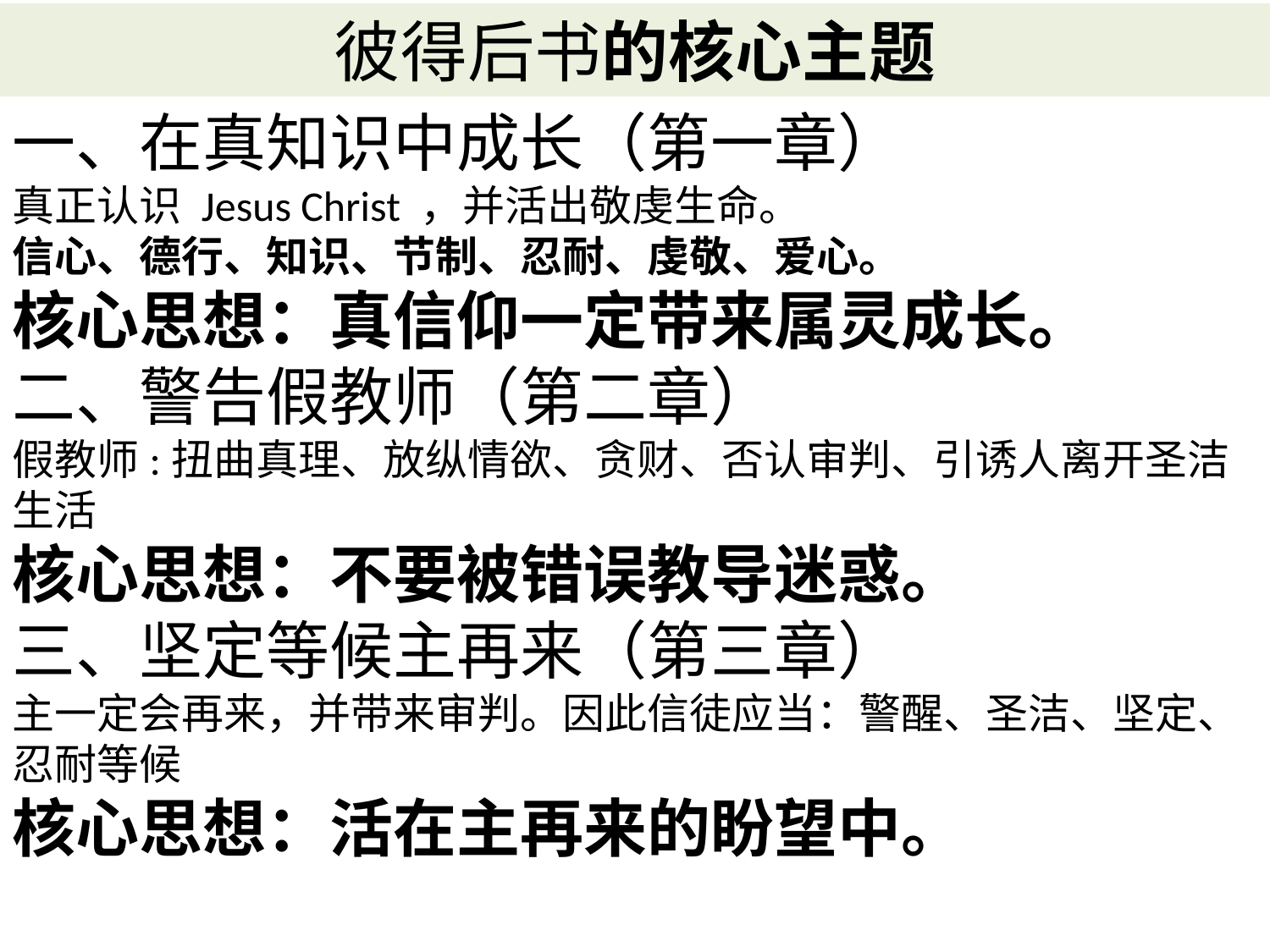

# 彼得后书的核心主题
一、在真知识中成长（第一章）
真正认识 Jesus Christ ，并活出敬虔生命。
信心、德行、知识、节制、忍耐、虔敬、爱心。
核心思想：真信仰一定带来属灵成长。
二、警告假教师（第二章）
假教师:扭曲真理、放纵情欲、贪财、否认审判、引诱人离开圣洁生活
核心思想：不要被错误教导迷惑。
三、坚定等候主再来（第三章）
主一定会再来，并带来审判。因此信徒应当：警醒、圣洁、坚定、忍耐等候
核心思想：活在主再来的盼望中。